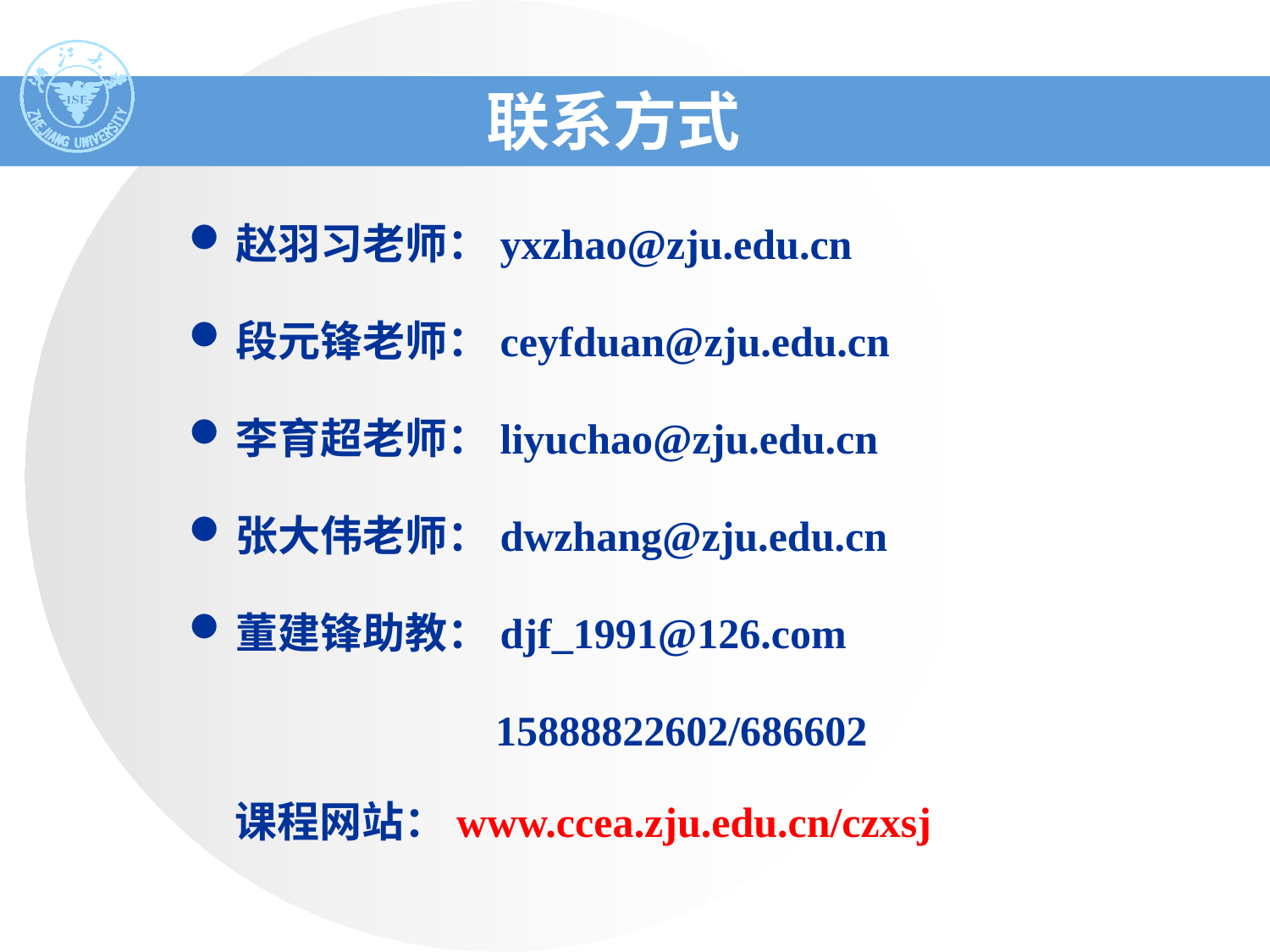

# 联系方式
赵羽习老师：yxzhao@zju.edu.cn
段元锋老师：ceyfduan@zju.edu.cn
李育超老师：liyuchao@zju.edu.cn
张大伟老师：dwzhang@zju.edu.cn
董建锋助教：djf_1991@126.com
                             15888822602/686602

课程网站：www.ccea.zju.edu.cn/czxsj